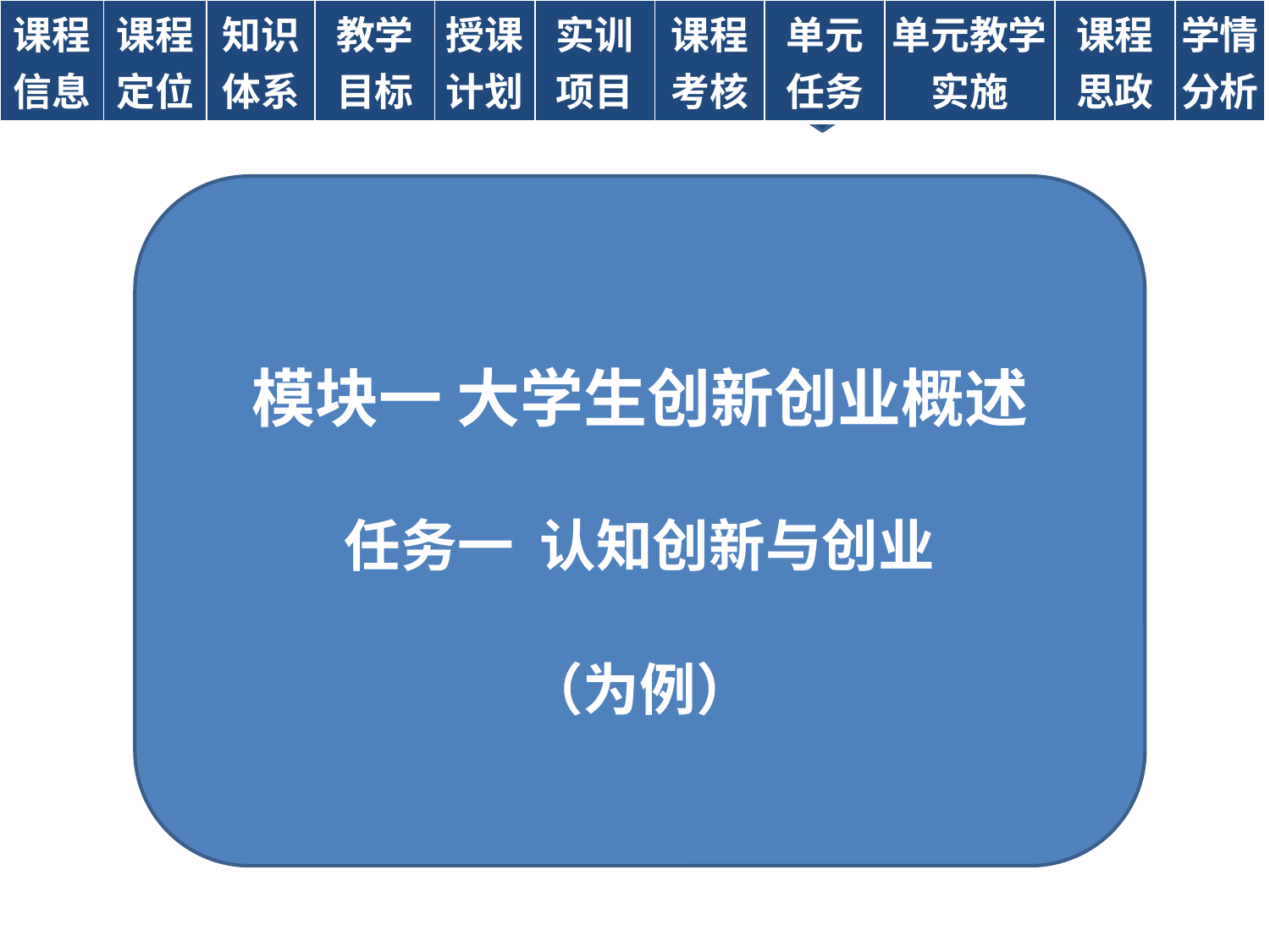

| 课程 信息 | 课程 定位 | 知识 体系 | 教学 目标 | 授课 计划 | 实训 项目 | 课程 考核 | 单元 任务 | 单元教学 实施 | 课程思政 | 学情分析 |
| --- | --- | --- | --- | --- | --- | --- | --- | --- | --- | --- |

模块一 大学生创新创业概述
任务一  认知创新与创业
（为例）